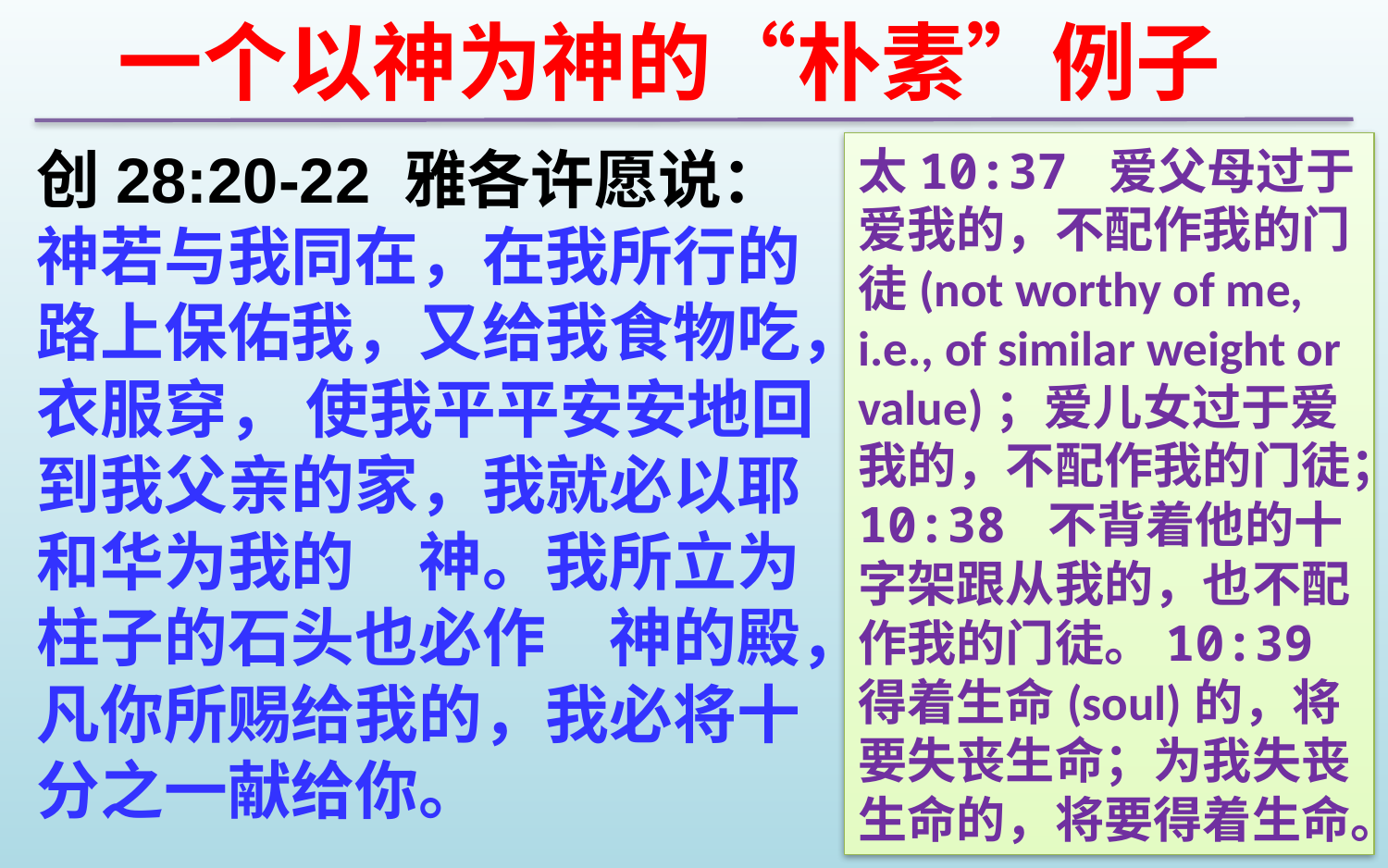

一个以神为神的“朴素”例子
太10:37 爱父母过于爱我的，不配作我的门徒(not worthy of me, i.e., of similar weight or value)；爱儿女过于爱我的，不配作我的门徒；10:38 不背着他的十字架跟从我的，也不配作我的门徒。10:39 得着生命(soul)的，将要失丧生命；为我失丧生命的，将要得着生命。
创28:20-22 雅各许愿说：　神若与我同在，在我所行的路上保佑我，又给我食物吃，衣服穿， 使我平平安安地回到我父亲的家，我就必以耶和华为我的　神。我所立为柱子的石头也必作　神的殿，凡你所赐给我的，我必将十分之一献给你。